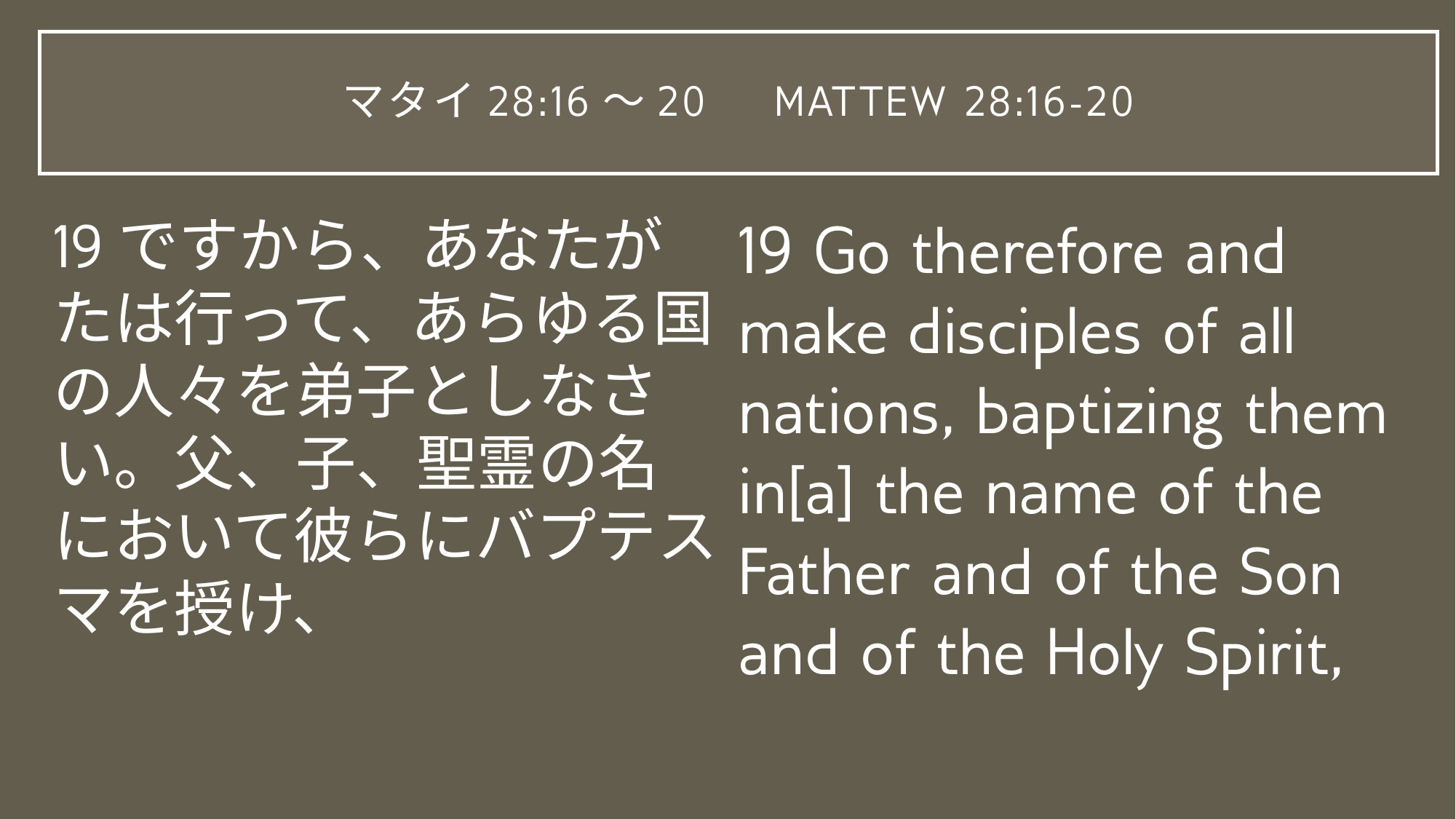

# マタイ28:16～20　Mattew 28:16-20
19ですから、あなたがたは行って、あらゆる国の人々を弟子としなさい。父、子、聖霊の名において彼らにバプテスマを授け、
19 Go therefore and make disciples of all nations, baptizing them in[a] the name of the Father and of the Son and of the Holy Spirit,